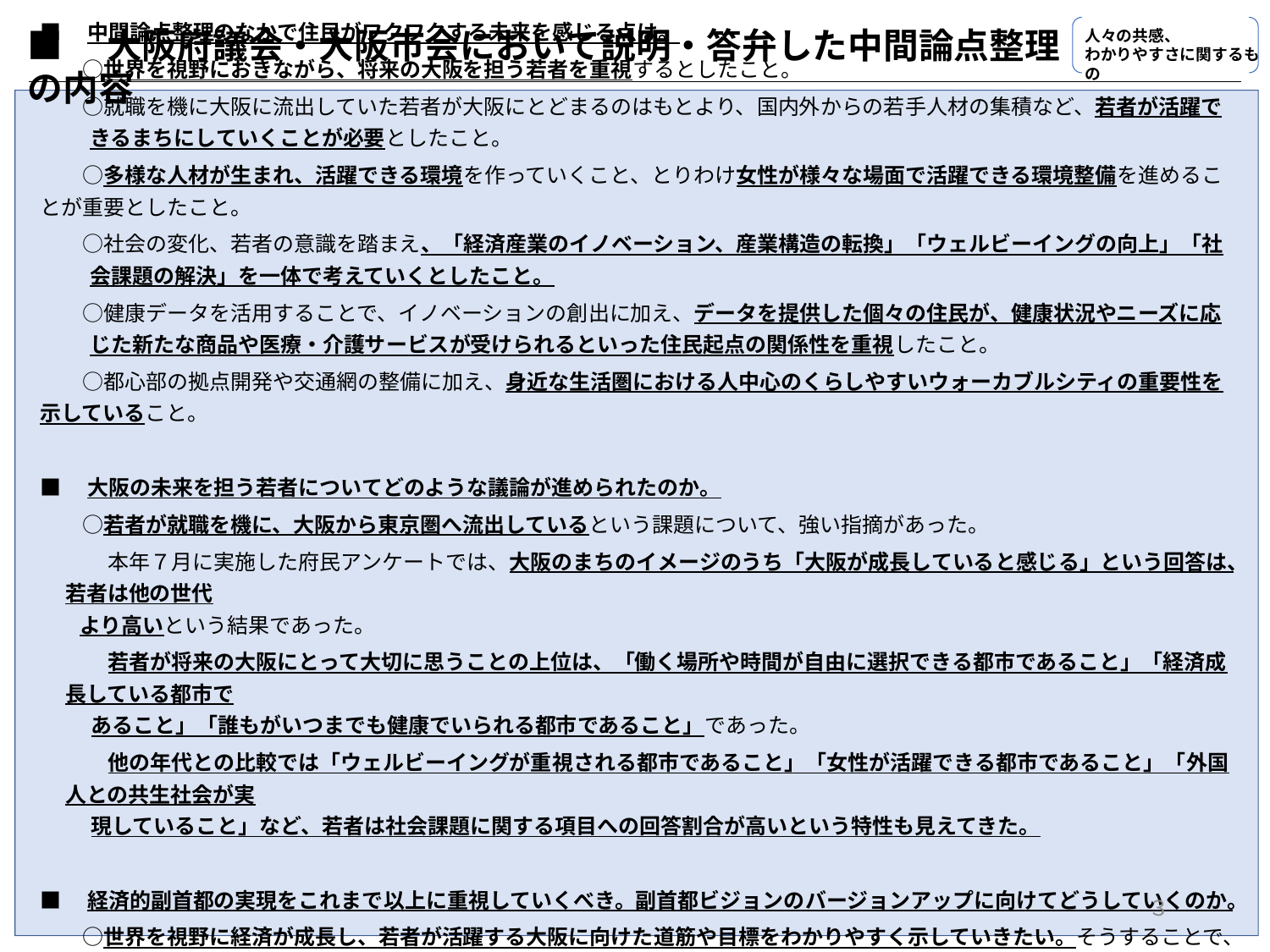

■　大阪府議会・大阪市会において説明・答弁した中間論点整理の内容

人々の共感、
わかりやすさに関するもの
■　中間論点整理のなかで住民がワクワクする未来を感じる点は。
　　○世界を視野におきながら、将来の大阪を担う若者を重視するとしたこと。
　　○就職を機に大阪に流出していた若者が大阪にとどまるのはもとより、国内外からの若手人材の集積など、若者が活躍できるまちにしていくことが必要としたこと。
　　○多様な人材が生まれ、活躍できる環境を作っていくこと、とりわけ女性が様々な場面で活躍できる環境整備を進めることが重要としたこと。
　　○社会の変化、若者の意識を踏まえ、「経済産業のイノベーション、産業構造の転換」「ウェルビーイングの向上」「社会課題の解決」を一体で考えていくとしたこと。
　　○健康データを活用することで、イノベーションの創出に加え、データを提供した個々の住民が、健康状況やニーズに応じた新たな商品や医療・介護サービスが受けられるといった住民起点の関係性を重視したこと。
　　○都心部の拠点開発や交通網の整備に加え、身近な生活圏における人中心のくらしやすいウォーカブルシティの重要性を示していること。

■　大阪の未来を担う若者についてどのような議論が進められたのか。
　　○若者が就職を機に、大阪から東京圏へ流出しているという課題について、強い指摘があった。
　　　 本年７月に実施した府民アンケートでは、大阪のまちのイメージのうち「大阪が成長していると感じる」という回答は、若者は他の世代
   より高いという結果であった。
　　　 若者が将来の大阪にとって大切に思うことの上位は、「働く場所や時間が自由に選択できる都市であること」「経済成長している都市で
　 あること」「誰もがいつまでも健康でいられる都市であること」であった。
　　　 他の年代との比較では「ウェルビーイングが重視される都市であること」「女性が活躍できる都市であること」「外国人との共生社会が実
　 現していること」など、若者は社会課題に関する項目への回答割合が高いという特性も見えてきた。

■　経済的副首都の実現をこれまで以上に重視していくべき。副首都ビジョンのバージョンアップに向けてどうしていくのか。
　　○世界を視野に経済が成長し、若者が活躍する大阪に向けた道筋や目標をわかりやすく示していきたい。そうすることで、市民の共感を
　　推進力に、府市が核となって副首都・大阪を実現していく。
３